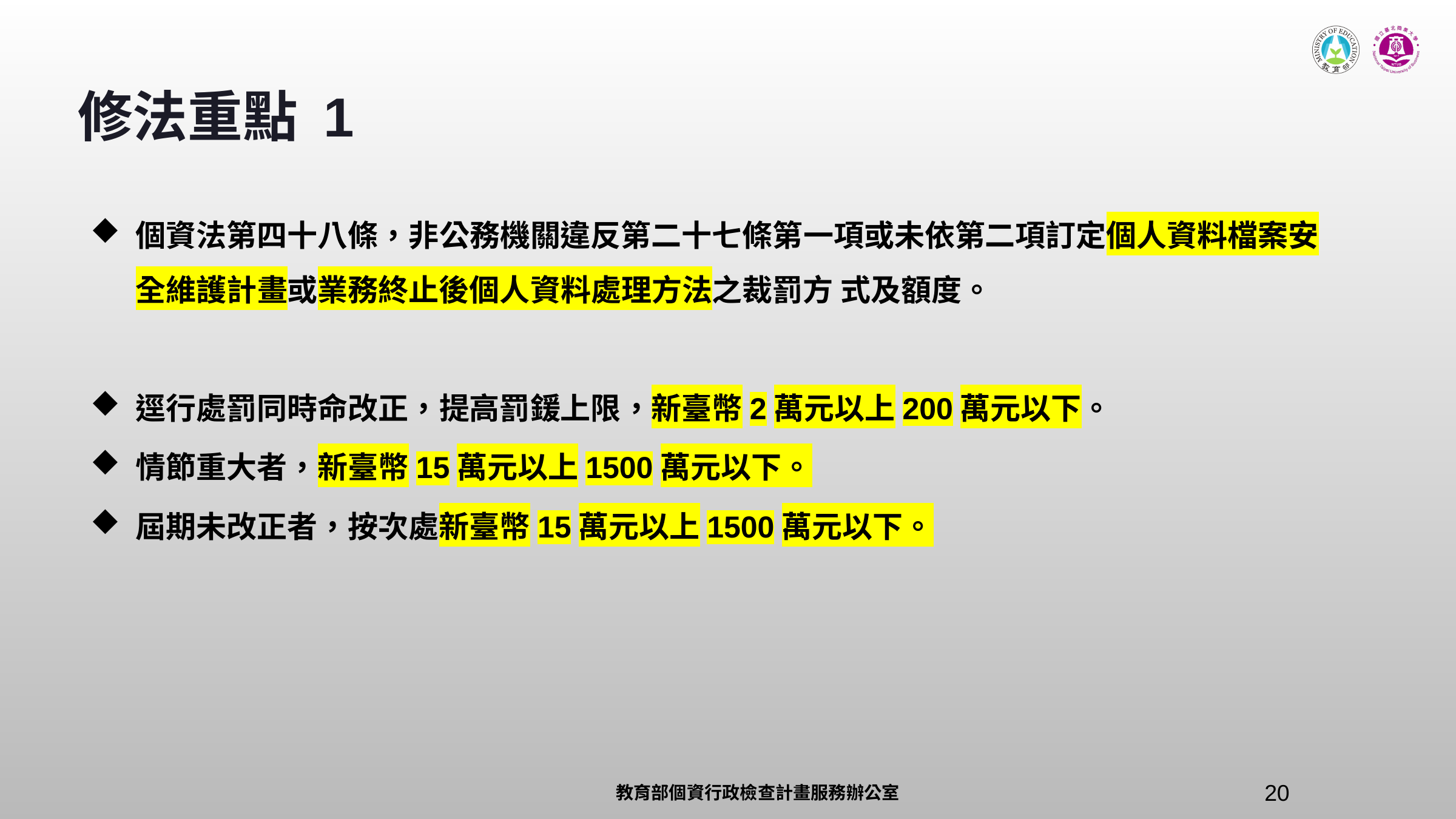

修法重點 1

個資法第四十八條，非公務機關違反第二十七條第一項或未依第二項訂定個人資料檔案安全維護計畫或業務終止後個人資料處理方法之裁罰方 式及額度。

逕行處罰同時命改正，提高罰鍰上限，新臺幣2萬元以上200萬元以下。
情節重大者，新臺幣15萬元以上1500萬元以下。
屆期未改正者，按次處新臺幣15萬元以上1500萬元以下。